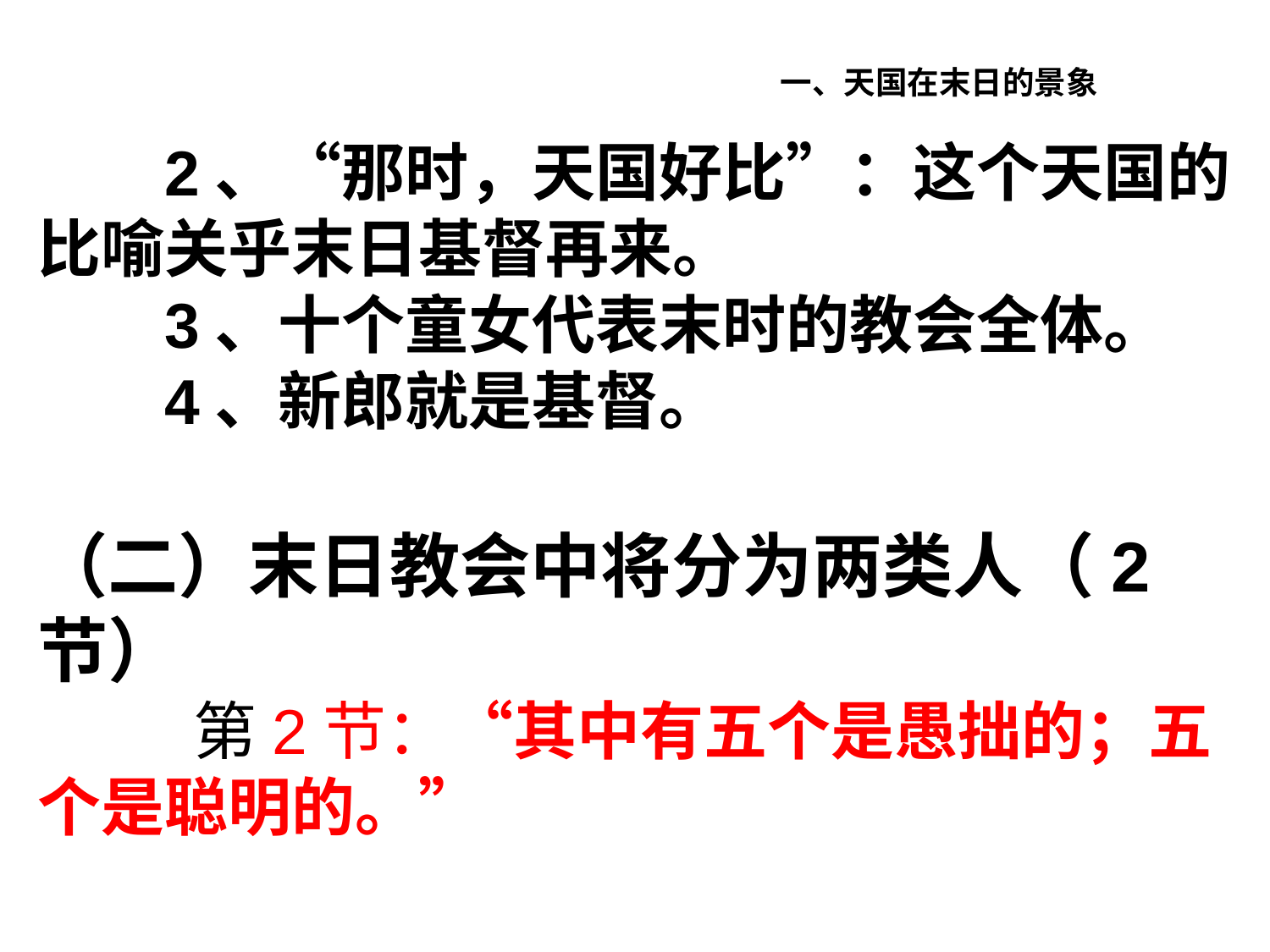

一、天国在末日的景象
	2、“那时，天国好比”：这个天国的比喻关乎末日基督再来。
	3、十个童女代表末时的教会全体。
	4、新郎就是基督。

（二）末日教会中将分为两类人（2节）
 	 第2节：“其中有五个是愚拙的；五个是聪明的。”